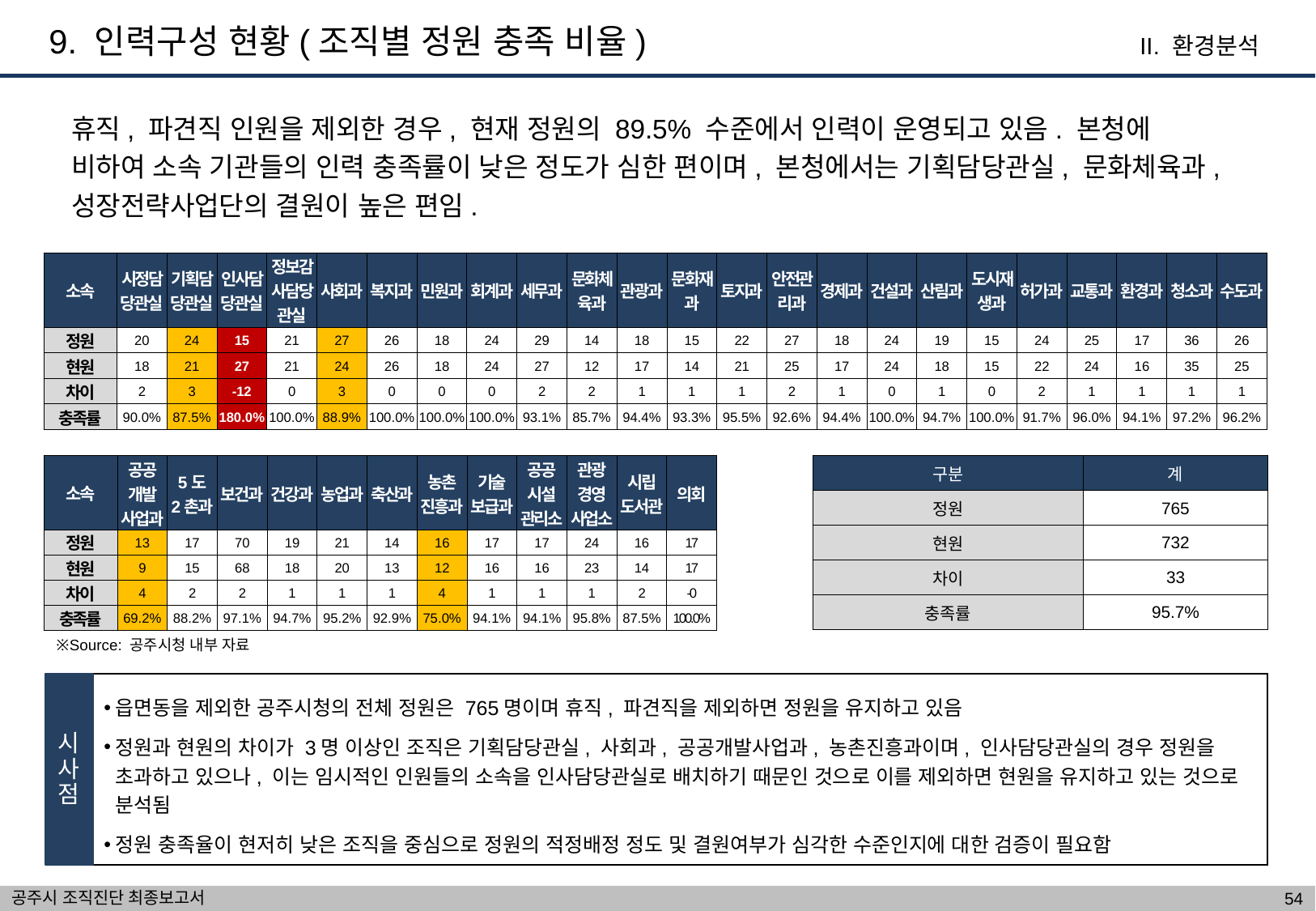

9. 인력구성 현황(조직별 정원 충족 비율)
II. 환경분석
휴직, 파견직 인원을 제외한 경우, 현재 정원의 89.5% 수준에서 인력이 운영되고 있음. 본청에 비하여 소속 기관들의 인력 충족률이 낮은 정도가 심한 편이며, 본청에서는 기획담당관실, 문화체육과, 성장전략사업단의 결원이 높은 편임.
| 소속 | 시정담당관실 | 기획담당관실 | 인사담당관실 | 정보감사담당관실 | 사회과 | 복지과 | 민원과 | 회계과 | 세무과 | 문화체육과 | 관광과 | 문화재과 | 토지과 | 안전관리과 | 경제과 | 건설과 | 산림과 | 도시재생과 | 허가과 | 교통과 | 환경과 | 청소과 | 수도과 |
| --- | --- | --- | --- | --- | --- | --- | --- | --- | --- | --- | --- | --- | --- | --- | --- | --- | --- | --- | --- | --- | --- | --- | --- |
| 정원 | 20 | 24 | 15 | 21 | 27 | 26 | 18 | 24 | 29 | 14 | 18 | 15 | 22 | 27 | 18 | 24 | 19 | 15 | 24 | 25 | 17 | 36 | 26 |
| 현원 | 18 | 21 | 27 | 21 | 24 | 26 | 18 | 24 | 27 | 12 | 17 | 14 | 21 | 25 | 17 | 24 | 18 | 15 | 22 | 24 | 16 | 35 | 25 |
| 차이 | 2 | 3 | -12 | 0 | 3 | 0 | 0 | 0 | 2 | 2 | 1 | 1 | 1 | 2 | 1 | 0 | 1 | 0 | 2 | 1 | 1 | 1 | 1 |
| 충족률 | 90.0% | 87.5% | 180.0% | 100.0% | 88.9% | 100.0% | 100.0% | 100.0% | 93.1% | 85.7% | 94.4% | 93.3% | 95.5% | 92.6% | 94.4% | 100.0% | 94.7% | 100.0% | 91.7% | 96.0% | 94.1% | 97.2% | 96.2% |
| 소속 | 공공 개발 사업과 | 5도 2촌과 | 보건과 | 건강과 | 농업과 | 축산과 | 농촌 진흥과 | 기술 보급과 | 공공 시설 관리소 | 관광 경영 사업소 | 시립 도서관 | 의회 |
| --- | --- | --- | --- | --- | --- | --- | --- | --- | --- | --- | --- | --- |
| 정원 | 13 | 17 | 70 | 19 | 21 | 14 | 16 | 17 | 17 | 24 | 16 | 17 |
| 현원 | 9 | 15 | 68 | 18 | 20 | 13 | 12 | 16 | 16 | 23 | 14 | 17 |
| 차이 | 4 | 2 | 2 | 1 | 1 | 1 | 4 | 1 | 1 | 1 | 2 | -0 |
| 충족률 | 69.2% | 88.2% | 97.1% | 94.7% | 95.2% | 92.9% | 75.0% | 94.1% | 94.1% | 95.8% | 87.5% | 100.0% |
| 구분 | 계 |
| --- | --- |
| 정원 | 765 |
| 현원 | 732 |
| 차이 | 33 |
| 충족률 | 95.7% |
※ Source: 공주시청 내부 자료
시사점
읍면동을 제외한 공주시청의 전체 정원은 765명이며 휴직, 파견직을 제외하면 정원을 유지하고 있음
정원과 현원의 차이가 3명 이상인 조직은 기획담당관실, 사회과, 공공개발사업과, 농촌진흥과이며, 인사담당관실의 경우 정원을 초과하고 있으나, 이는 임시적인 인원들의 소속을 인사담당관실로 배치하기 때문인 것으로 이를 제외하면 현원을 유지하고 있는 것으로 분석됨
정원 충족율이 현저히 낮은 조직을 중심으로 정원의 적정배정 정도 및 결원여부가 심각한 수준인지에 대한 검증이 필요함